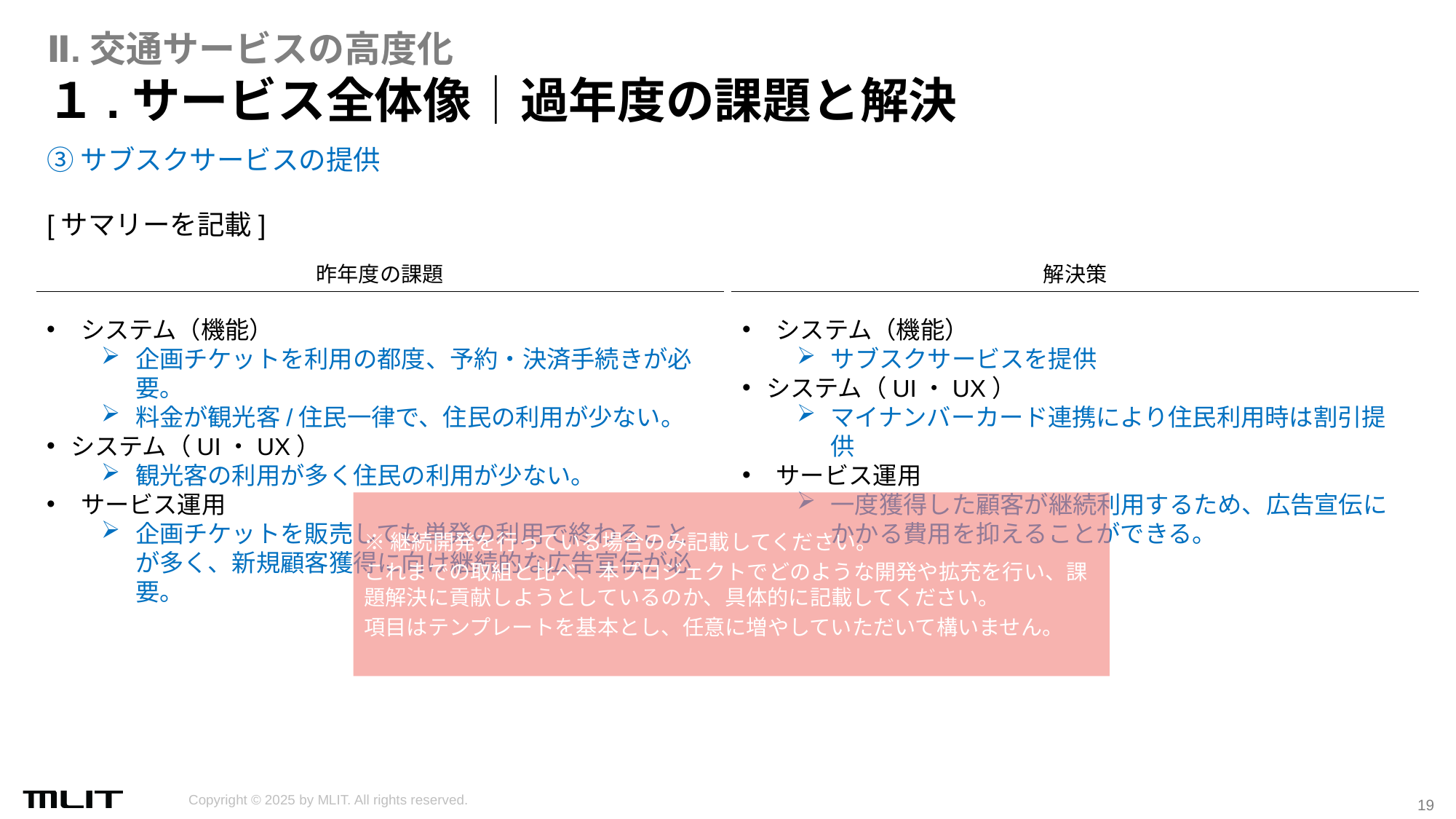

Ⅱ.交通サービスの高度化
# １.サービス全体像│過年度の課題と解決
③サブスクサービスの提供
[サマリーを記載]
昨年度の課題
解決策
システム（機能）
企画チケットを利用の都度、予約・決済手続きが必要。
料金が観光客/住民一律で、住民の利用が少ない。
システム（UI・UX）
観光客の利用が多く住民の利用が少ない。
サービス運用
企画チケットを販売しても単発の利用で終わることが多く、新規顧客獲得に向け継続的な広告宣伝が必要。

システム（機能）
サブスクサービスを提供
システム（UI・UX）
マイナンバーカード連携により住民利用時は割引提供
サービス運用
一度獲得した顧客が継続利用するため、広告宣伝にかかる費用を抑えることができる。

※継続開発を行っている場合のみ記載してください。
これまでの取組と比べ、本プロジェクトでどのような開発や拡充を行い、課題解決に貢献しようとしているのか、具体的に記載してください。
項目はテンプレートを基本とし、任意に増やしていただいて構いません。